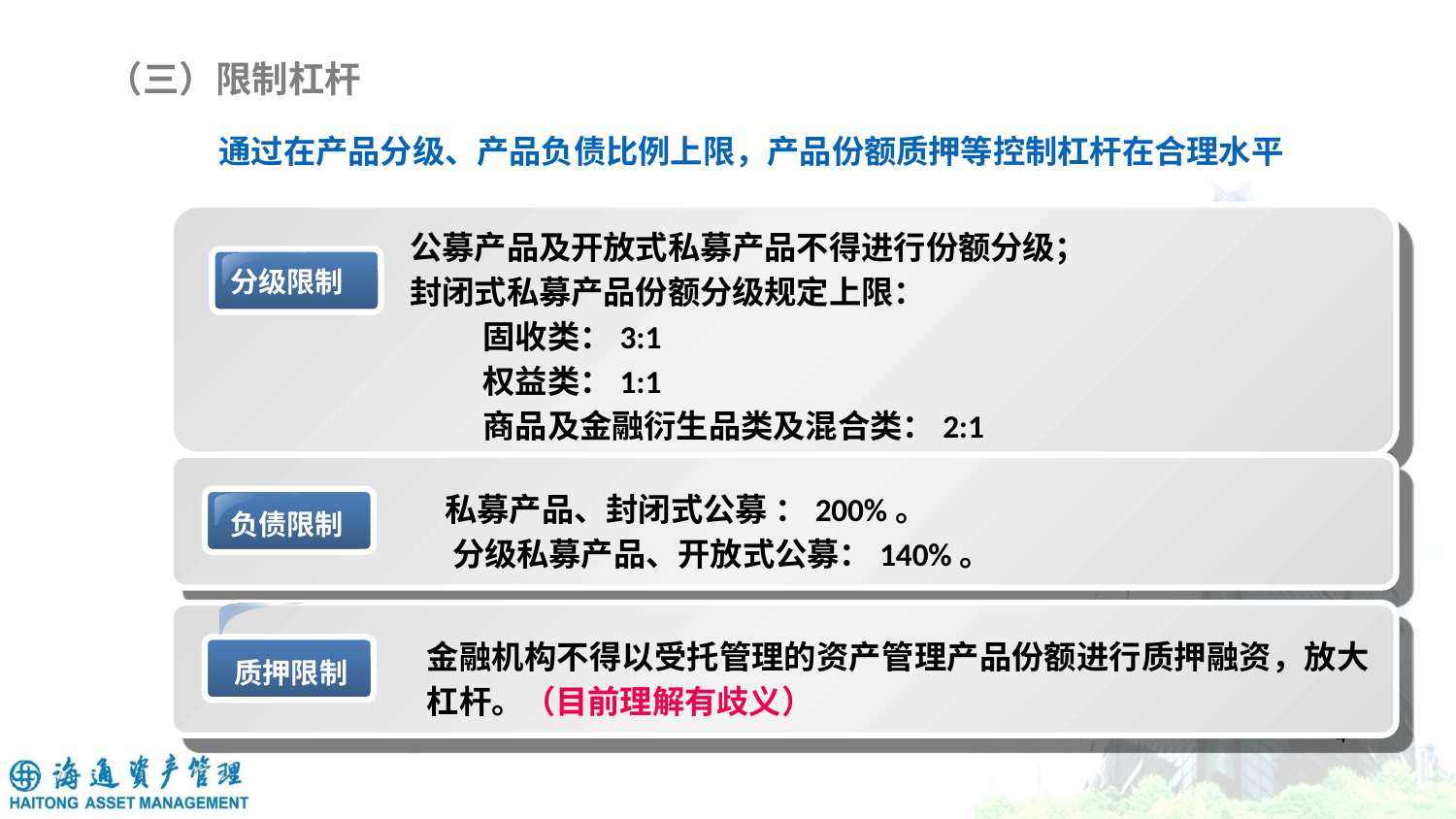

（三）限制杠杆
通过在产品分级、产品负债比例上限，产品份额质押等控制杠杆在合理水平

公募产品及开放式私募产品不得进行份额分级；
封闭式私募产品份额分级规定上限：
         固收类：3:1
         权益类：1:1
         商品及金融衍生品类及混合类：2:1

分级限制

 私募产品、封闭式公募 ：200%。
  分级私募产品、开放式公募：140%。

负债限制

质押限制
金融机构不得以受托管理的资产管理产品份额进行质押融资，放大杠杆。（目前理解有歧义）
4